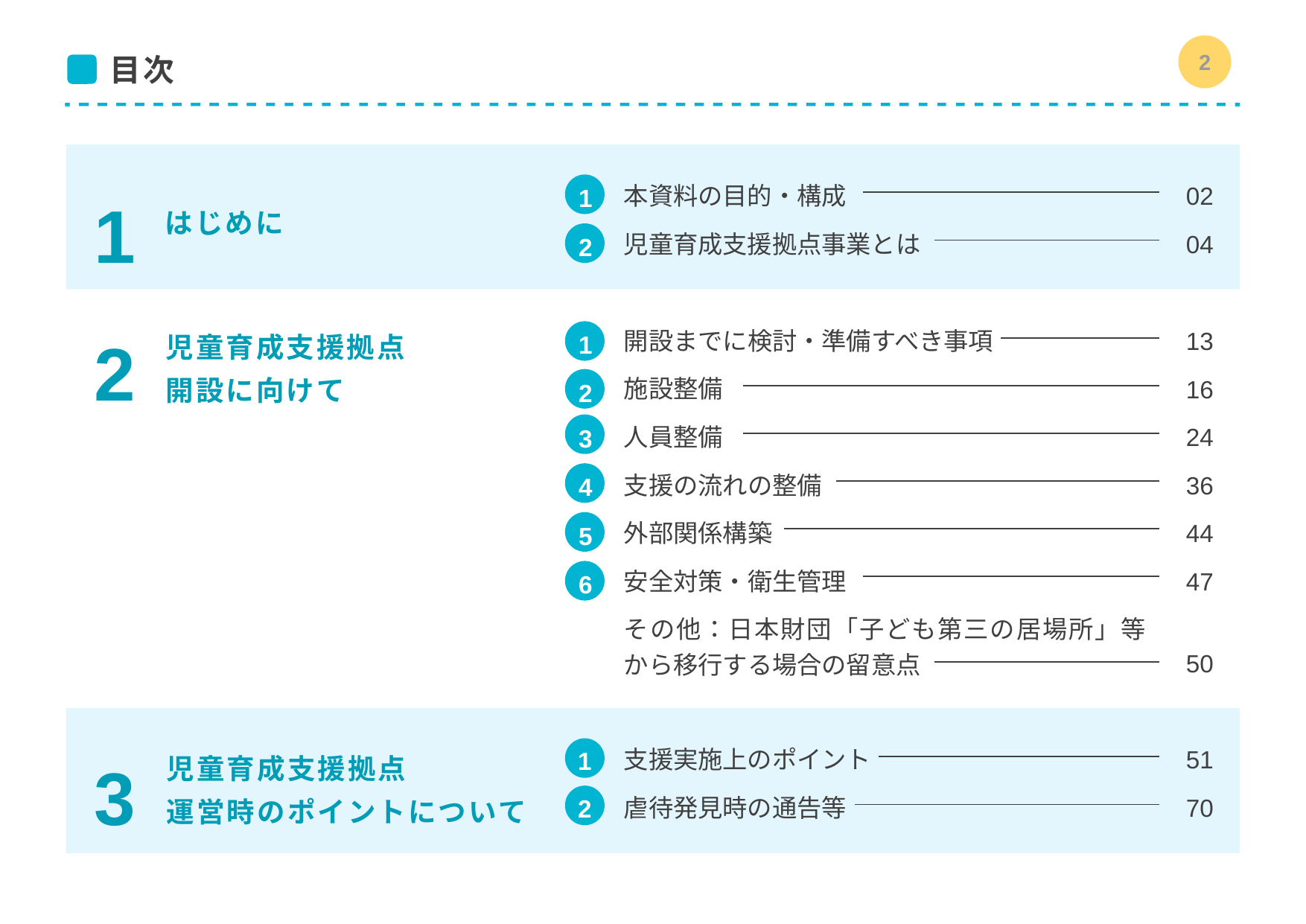

2
# 目次

1
1
本資料の目的・構成
児童育成支援拠点事業とは
02
04
はじめに
2
2
児童育成支援拠点
開設に向けて
開設までに検討・準備すべき事項
施設整備
人員整備
支援の流れの整備
外部関係構築
安全対策・衛生管理
その他：日本財団「子ども第三の居場所」等
から移行する場合の留意点
13
16
24
36
44
47
1
2
3
4
5
6
50

3
1
支援実施上のポイント
虐待発見時の通告等
51
70
児童育成支援拠点
運営時のポイントについて
2